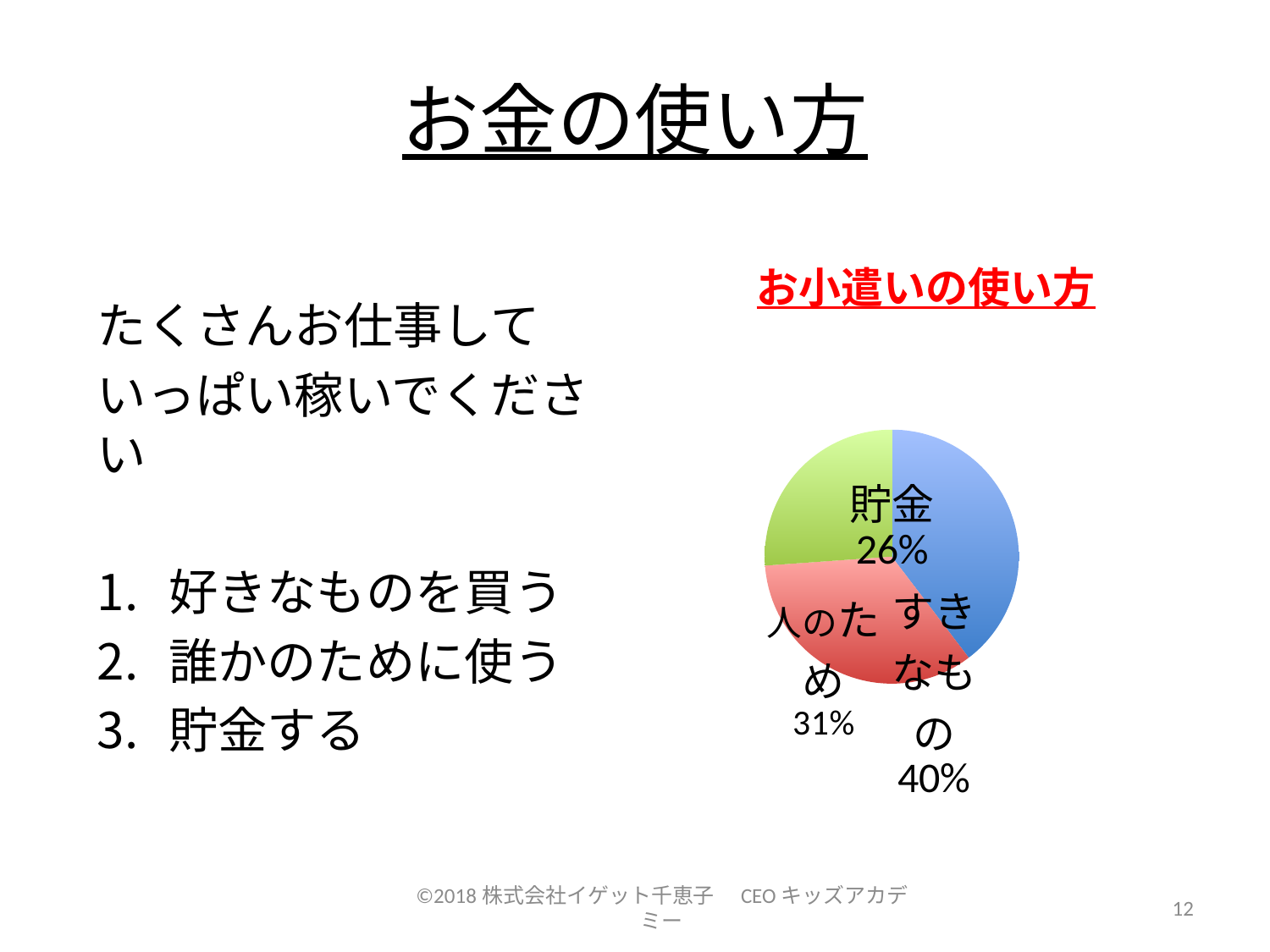

# お金の使い方

### Chart: お小遣いの使い方

| Category | 売上高 |
|---|---|
| すきなもの | 4.4 |
| 人のため | 3.8 |
| 貯金 | 2.9 |
たくさんお仕事して
いっぱい稼いでください

好きなものを買う
誰かのために使う
貯金する
©2018株式会社イゲット千恵子　CEOキッズアカデミー
12